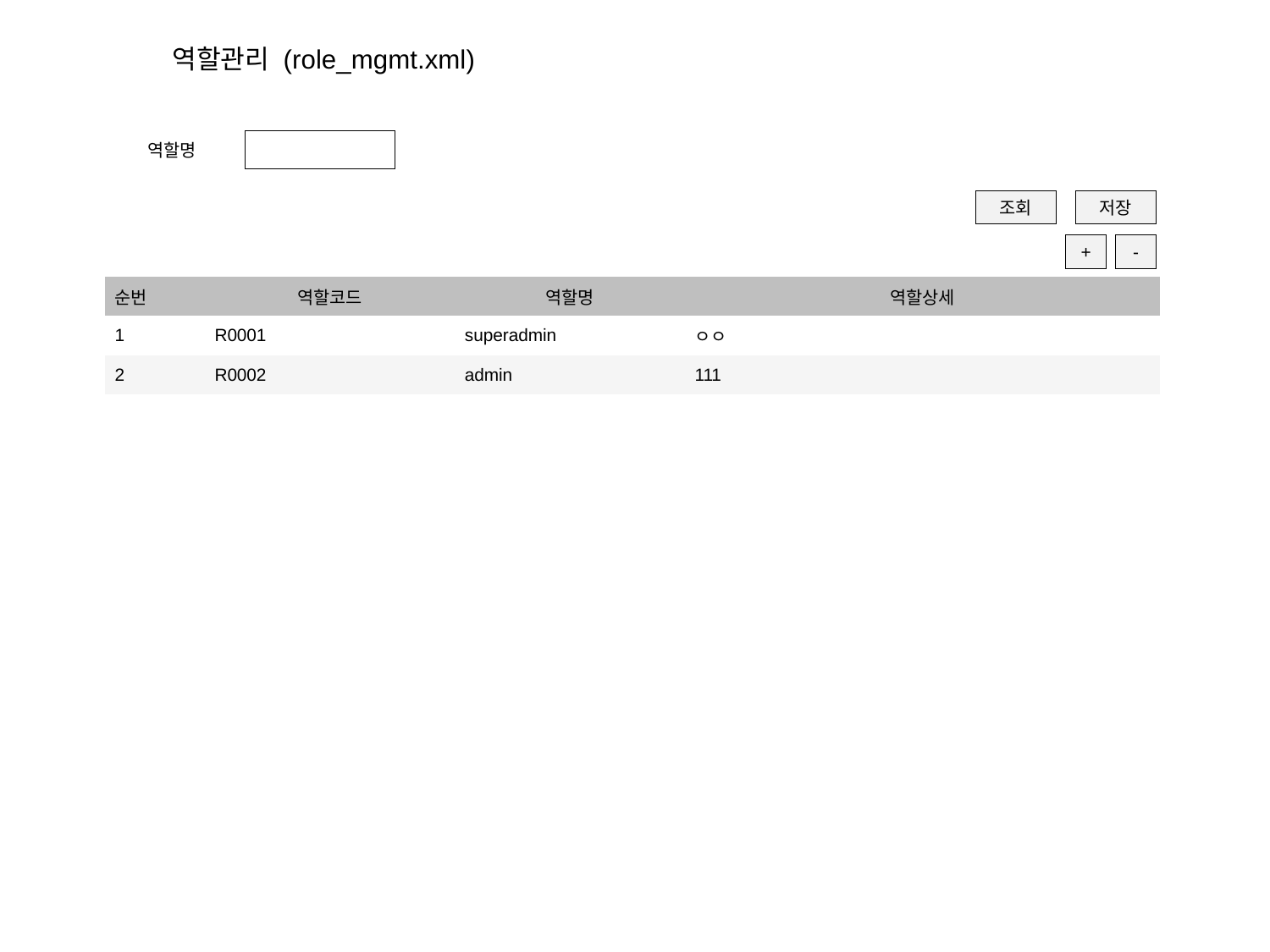

역할관리 (role_mgmt.xml)

역할명
저장
조회
+
-
| 순번 | 역할코드 | 역할명 | 역할상세 |
| --- | --- | --- | --- |
| 1 | R0001 | superadmin | ㅇㅇ |
| 2 | R0002 | admin | 111 |
|  |  |  |  |
|  |  |  |  |
|  |  |  |  |
|  |  |  |  |
|  |  |  |  |
|  |  |  |  |
|  |  |  |  |
|  |  |  |  |
|  |  |  |  |
|  |  |  |  |
|  |  |  |  |
|  |  |  |  |